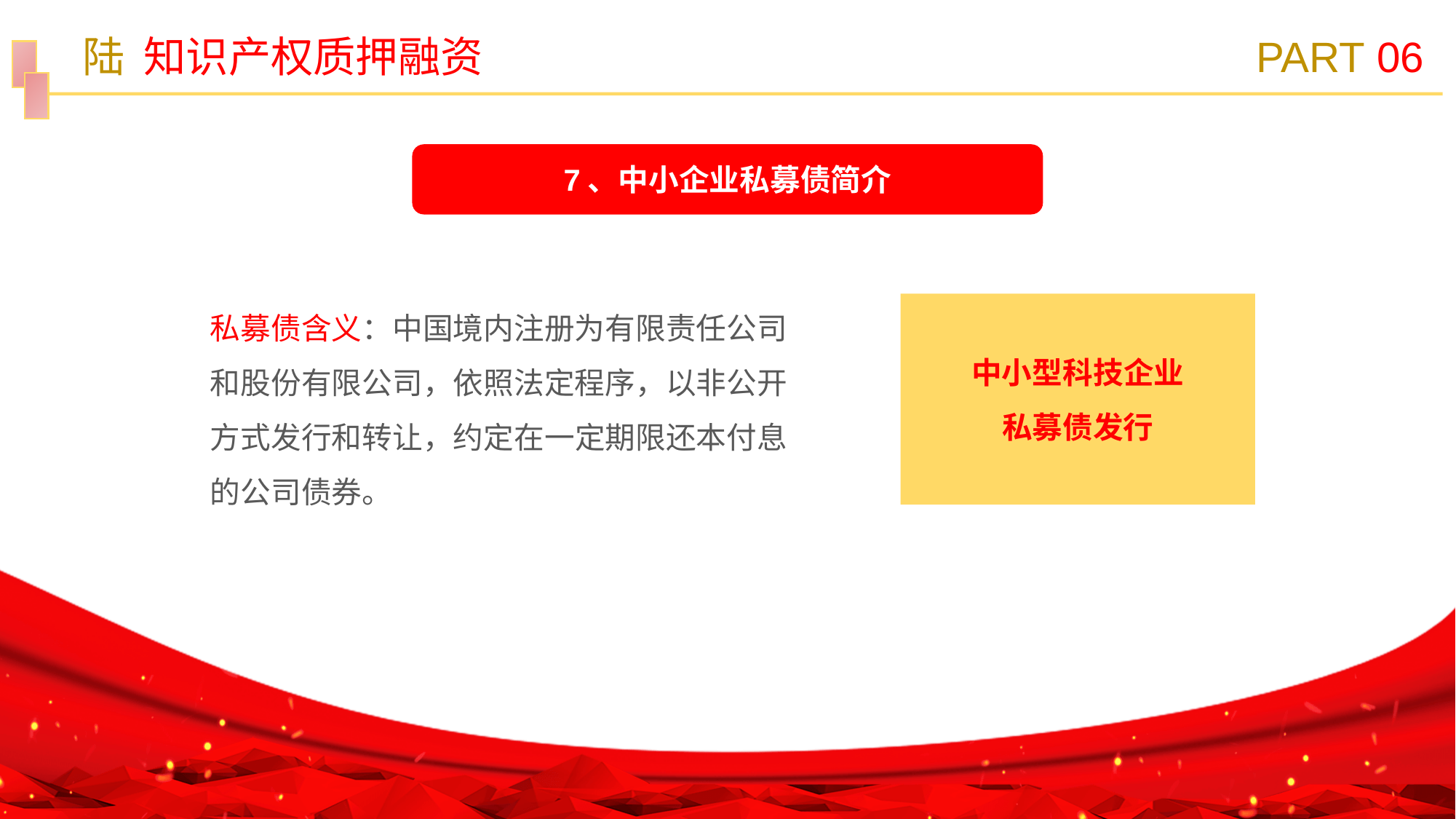

陆  知识产权质押融资
PART 06

7、中小企业私募债简介
私募债含义：中国境内注册为有限责任公司和股份有限公司，依照法定程序，以非公开方式发行和转让，约定在一定期限还本付息的公司债券。

中小型科技企业
私募债发行